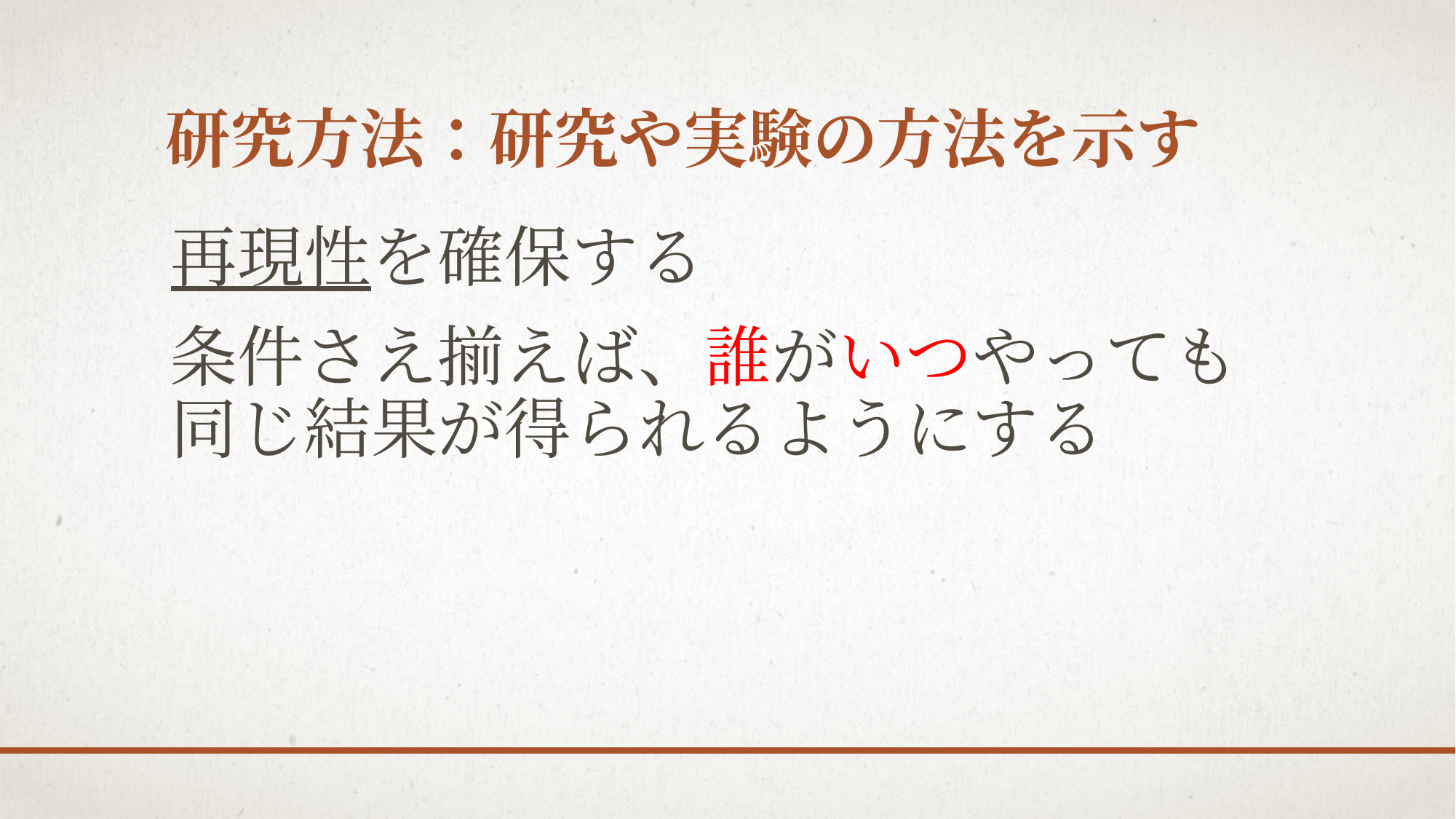

# 研究方法：研究や実験の方法を示す
再現性を確保する
条件さえ揃えば、誰がいつやっても同じ結果が得られるようにする